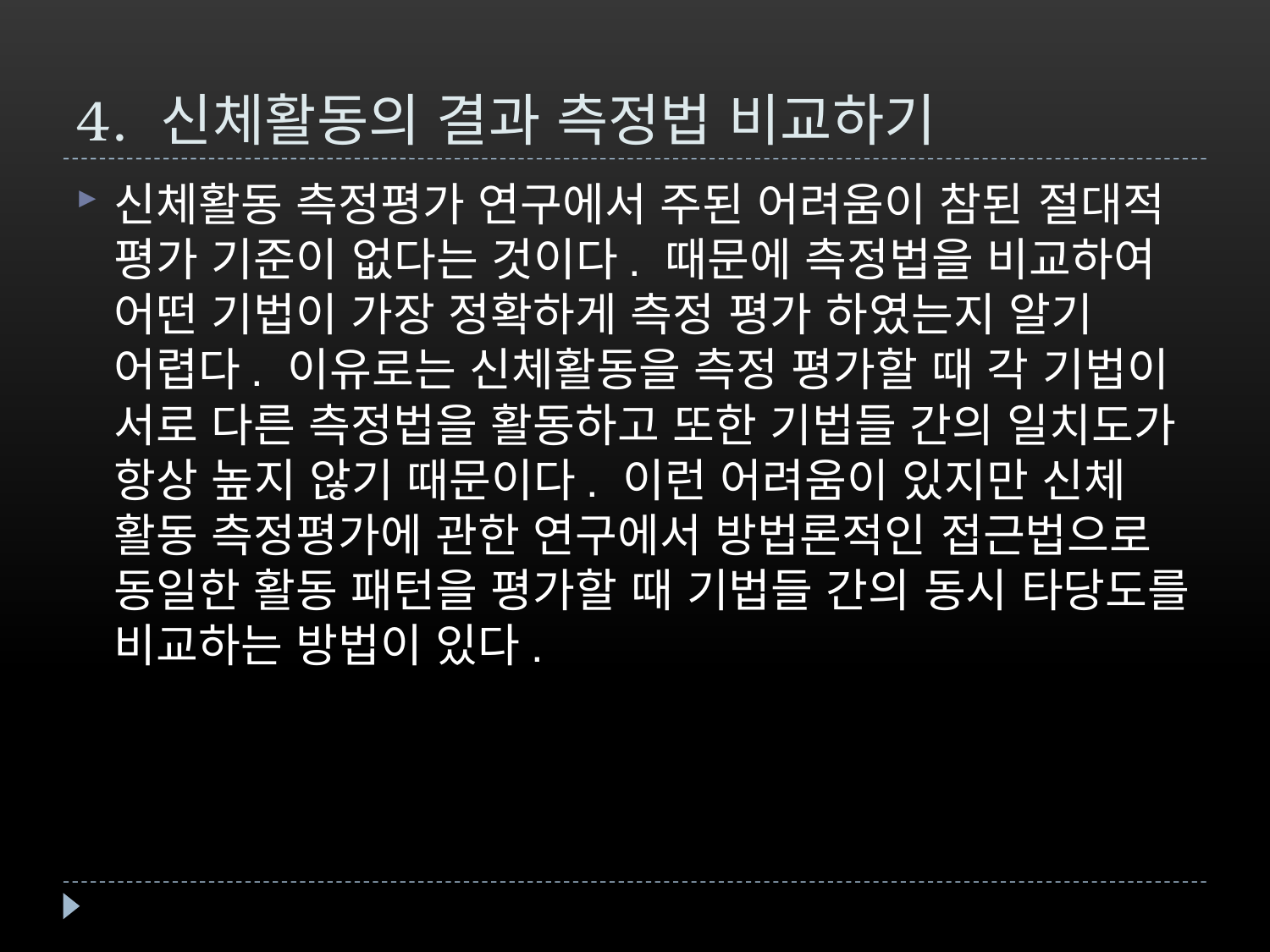

# 4. 신체활동의 결과 측정법 비교하기
신체활동 측정평가 연구에서 주된 어려움이 참된 절대적 평가 기준이 없다는 것이다. 때문에 측정법을 비교하여 어떤 기법이 가장 정확하게 측정 평가 하였는지 알기 어렵다. 이유로는 신체활동을 측정 평가할 때 각 기법이 서로 다른 측정법을 활동하고 또한 기법들 간의 일치도가 항상 높지 않기 때문이다. 이런 어려움이 있지만 신체 활동 측정평가에 관한 연구에서 방법론적인 접근법으로 동일한 활동 패턴을 평가할 때 기법들 간의 동시 타당도를 비교하는 방법이 있다.